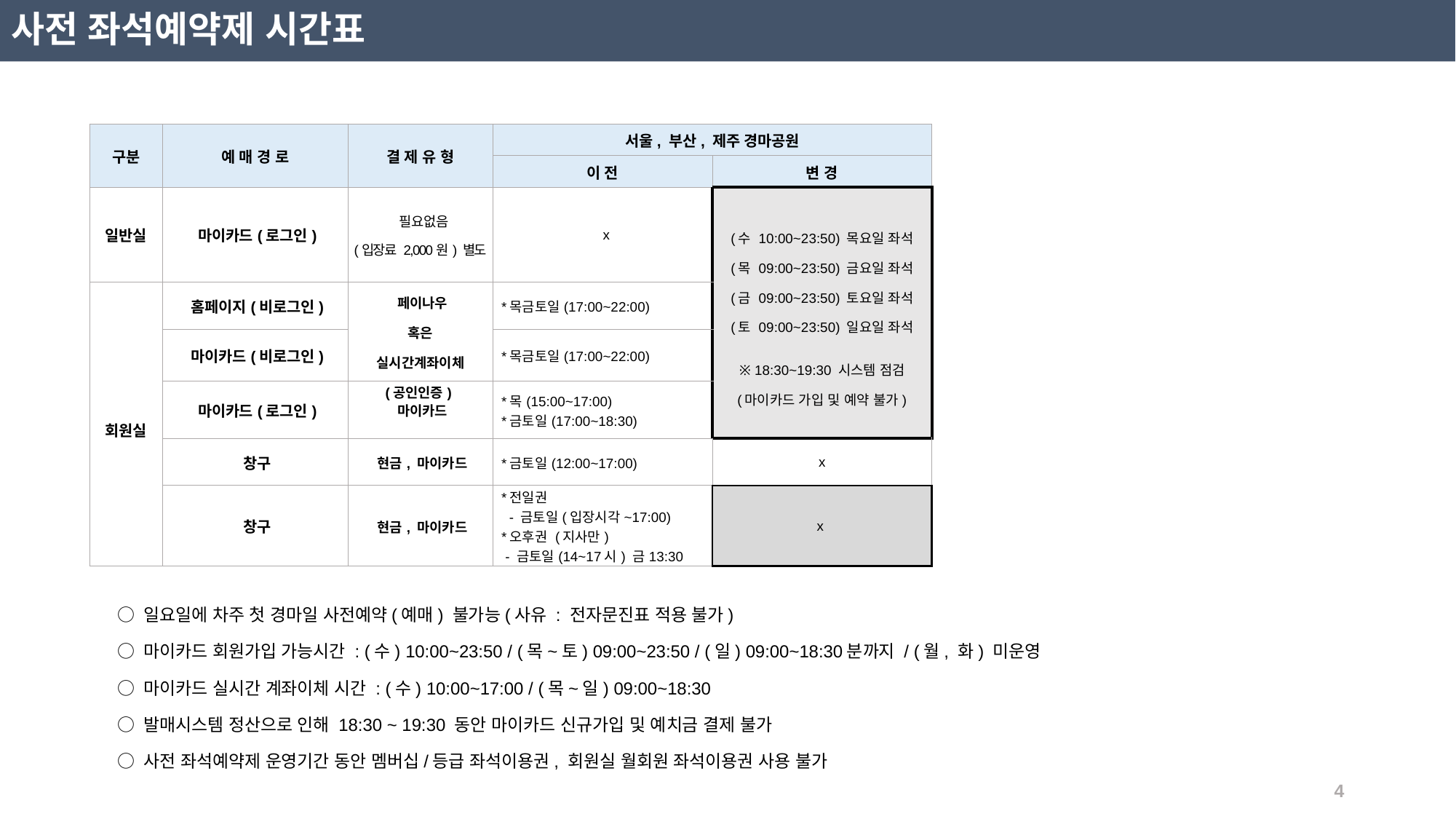

# 사전 좌석예약제 시간표
| 구분 | 예 매 경 로 | 결 제 유 형 | 서울, 부산, 제주 경마공원 |  |
| --- | --- | --- | --- | --- |
|  |  |  | 이 전 | 변 경 |
| 일반실 | 마이카드(로그인) | 필요없음 (입장료 2,000원) 별도 | x | (수 10:00~23:50) 목요일 좌석 (목 09:00~23:50) 금요일 좌석 (금 09:00~23:50) 토요일 좌석 (토 09:00~23:50) 일요일 좌석 ※ 18:30~19:30 시스템 점검 (마이카드 가입 및 예약 불가) |
| 회원실 | 홈페이지(비로그인) | 페이나우 혹은 실시간계좌이체 (공인인증) | \*목금토일(17:00~22:00) |  |
|  | 마이카드(비로그인) |  | \*목금토일(17:00~22:00) |  |
|  | 마이카드(로그인) | 마이카드 | \*목(15:00~17:00) \*금토일(17:00~18:30) |  |
|  | 창구 | 현금, 마이카드 | \*금토일(12:00~17:00) | x |
|  | 창구 | 현금, 마이카드 | \*전일권 - 금토일(입장시각~17:00) \*오후권 (지사만) - 금토일(14~17시) 금13:30 | x |
○ 일요일에 차주 첫 경마일 사전예약(예매) 불가능(사유 : 전자문진표 적용 불가)
○ 마이카드 회원가입 가능시간 : (수) 10:00~23:50 / (목~토) 09:00~23:50 / (일) 09:00~18:30분까지 / (월, 화) 미운영
○ 마이카드 실시간 계좌이체 시간 : (수) 10:00~17:00 / (목~일) 09:00~18:30
○ 발매시스템 정산으로 인해 18:30 ~ 19:30 동안 마이카드 신규가입 및 예치금 결제 불가
○ 사전 좌석예약제 운영기간 동안 멤버십/등급 좌석이용권, 회원실 월회원 좌석이용권 사용 불가
4